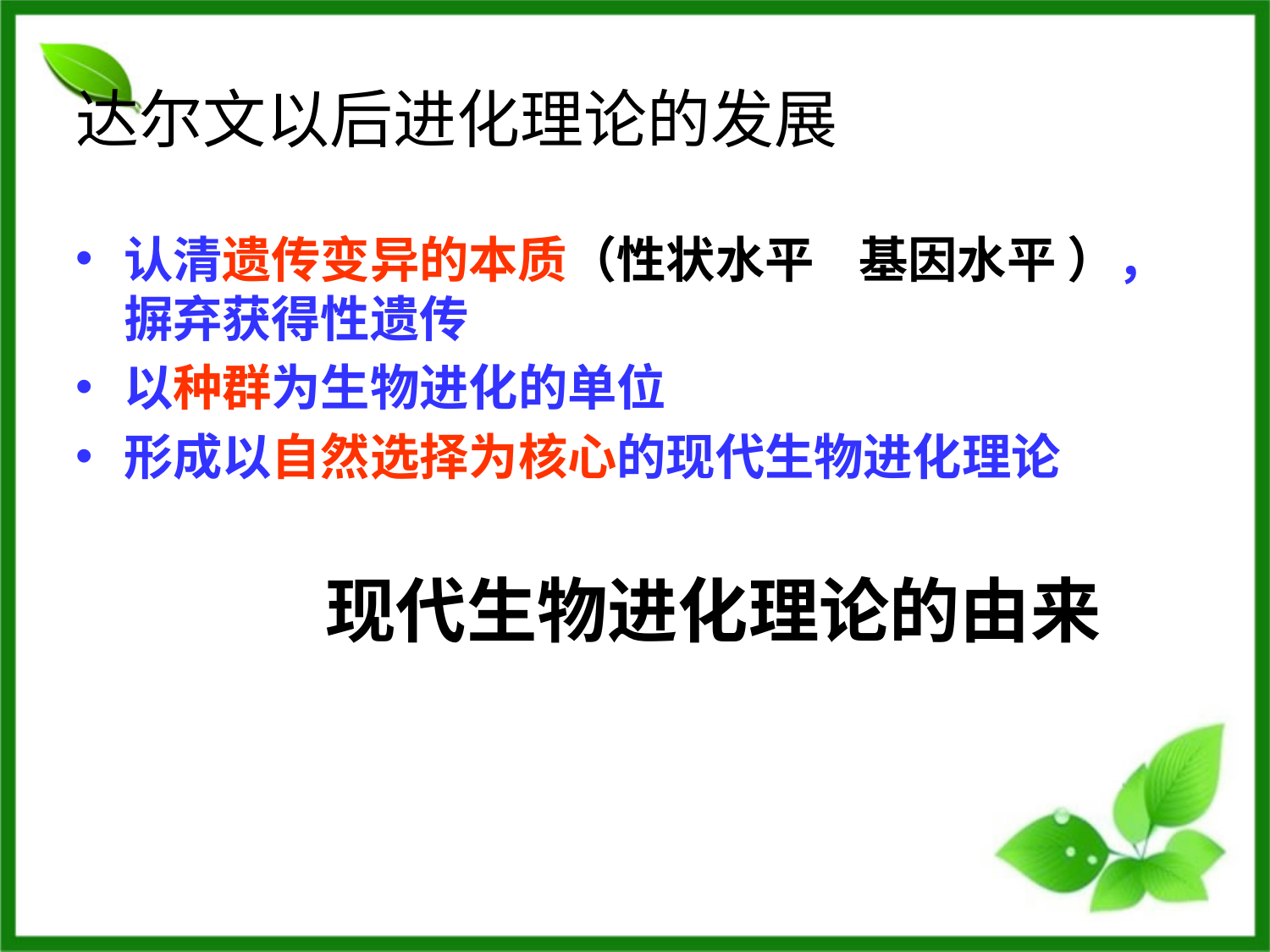

# 达尔文以后进化理论的发展
认清遗传变异的本质（性状水平    基因水平 ），摒弃获得性遗传
以种群为生物进化的单位
形成以自然选择为核心的现代生物进化理论

现代生物进化理论的由来